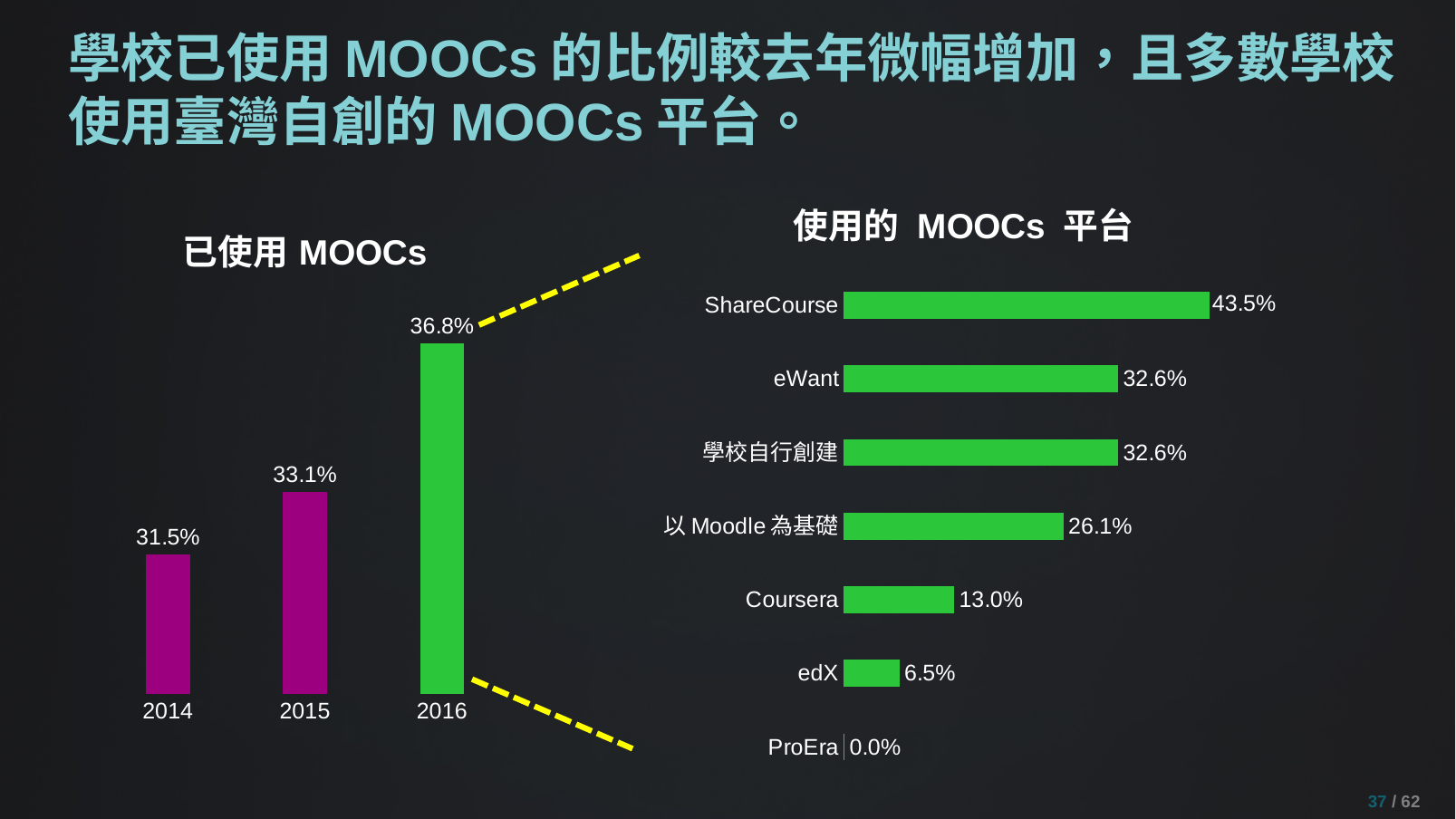

# 學校已使用MOOCs的比例較去年微幅增加，且多數學校 使用臺灣自創的MOOCs平台。

### Chart:

| Category | 使用的 MOOCs 平台 |
|---|---|
| ProEra | 0.0 |
| edX | 0.0652173913043478 |
| Coursera | 0.130434782608696 |
| 以Moodle為基礎 | 0.260869565217391 |
| 學校自行創建 | 0.326086956521739 |
| eWant | 0.326086956521739 |
| ShareCourse | 0.434782608695652 |

### Chart: 已使用MOOCs

| Category | 數列 1 |
|---|---|
| 2014 | 0.31496062992126 |
| 2015 | 0.330645161290323 |
| 2016 | 0.368 |